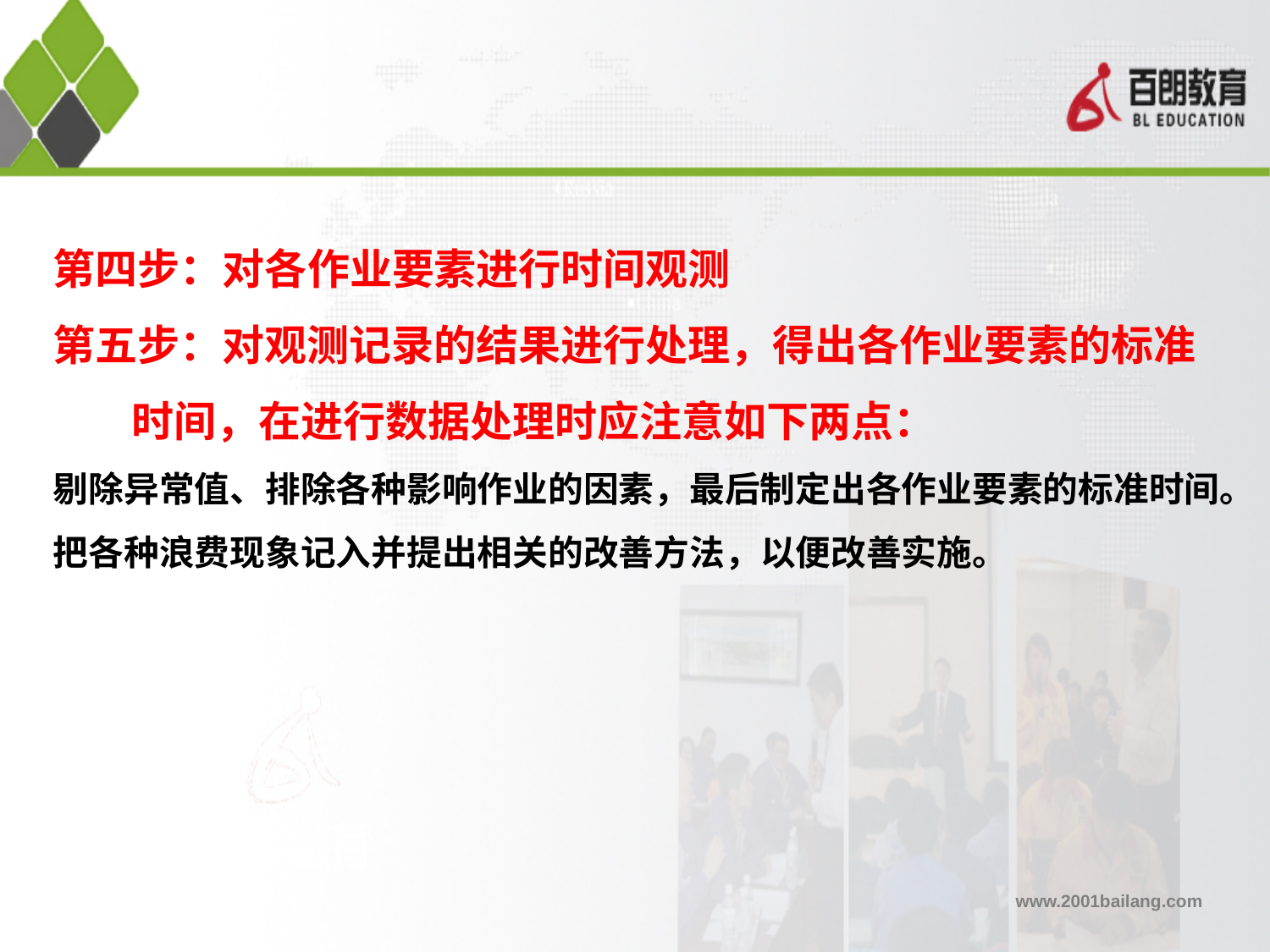

第四步：对各作业要素进行时间观测
第五步：对观测记录的结果进行处理，得出各作业要素的标准时间，在进行数据处理时应注意如下两点：
剔除异常值、排除各种影响作业的因素，最后制定出各作业要素的标准时间。
把各种浪费现象记入并提出相关的改善方法，以便改善实施。